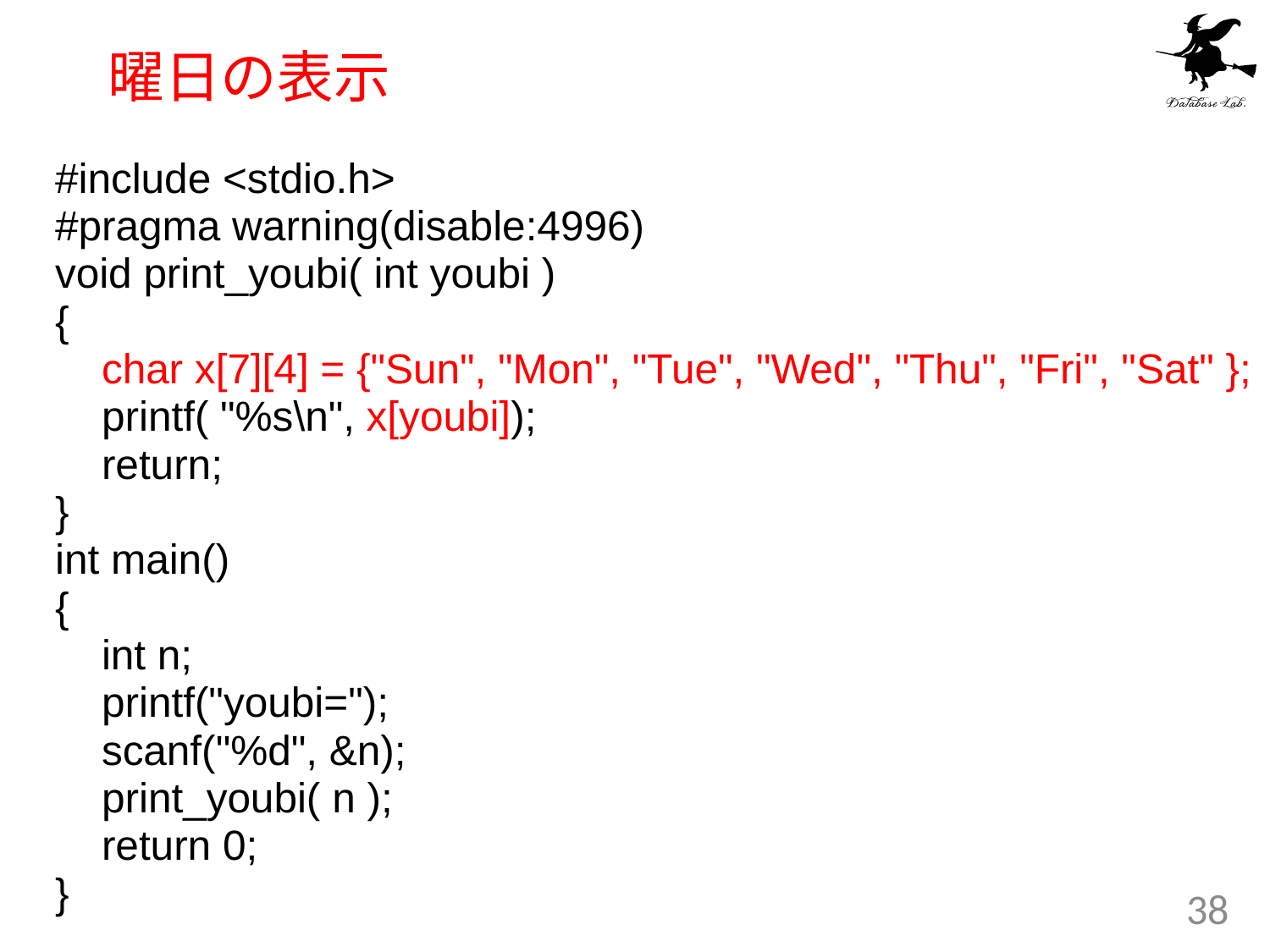

# 曜日の表示
#include <stdio.h>
#pragma warning(disable:4996)
void print_youbi( int youbi )
{
    char x[7][4] = {"Sun", "Mon", "Tue", "Wed", "Thu", "Fri", "Sat" };
    printf( "%s\n", x[youbi]);
    return;
}
int main()
{
    int n;
    printf("youbi=");
    scanf("%d", &n);
    print_youbi( n );
    return 0;
}

38